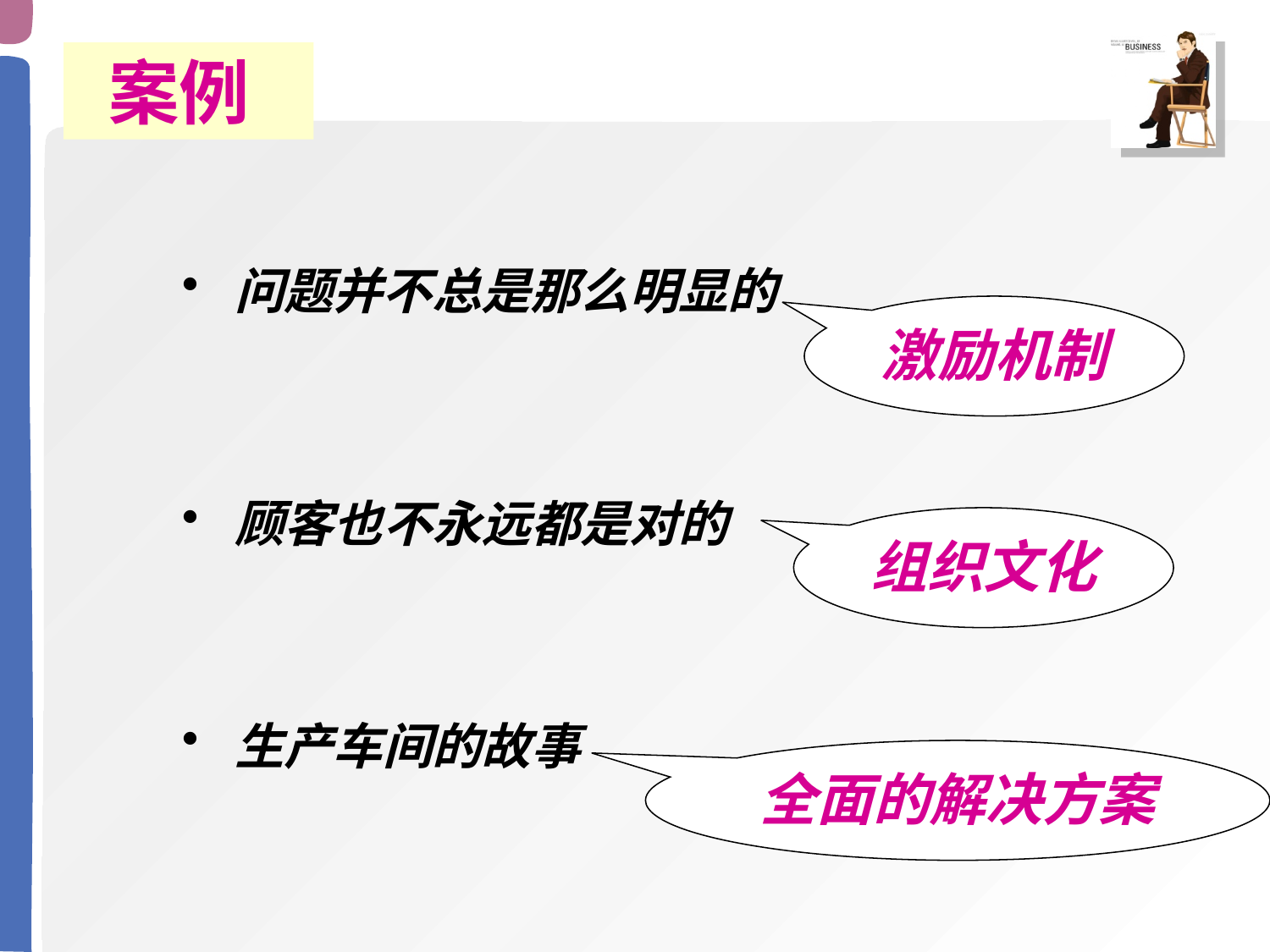

案例
 问题并不总是那么明显的
激励机制
 顾客也不永远都是对的
组织文化
 生产车间的故事
全面的解决方案